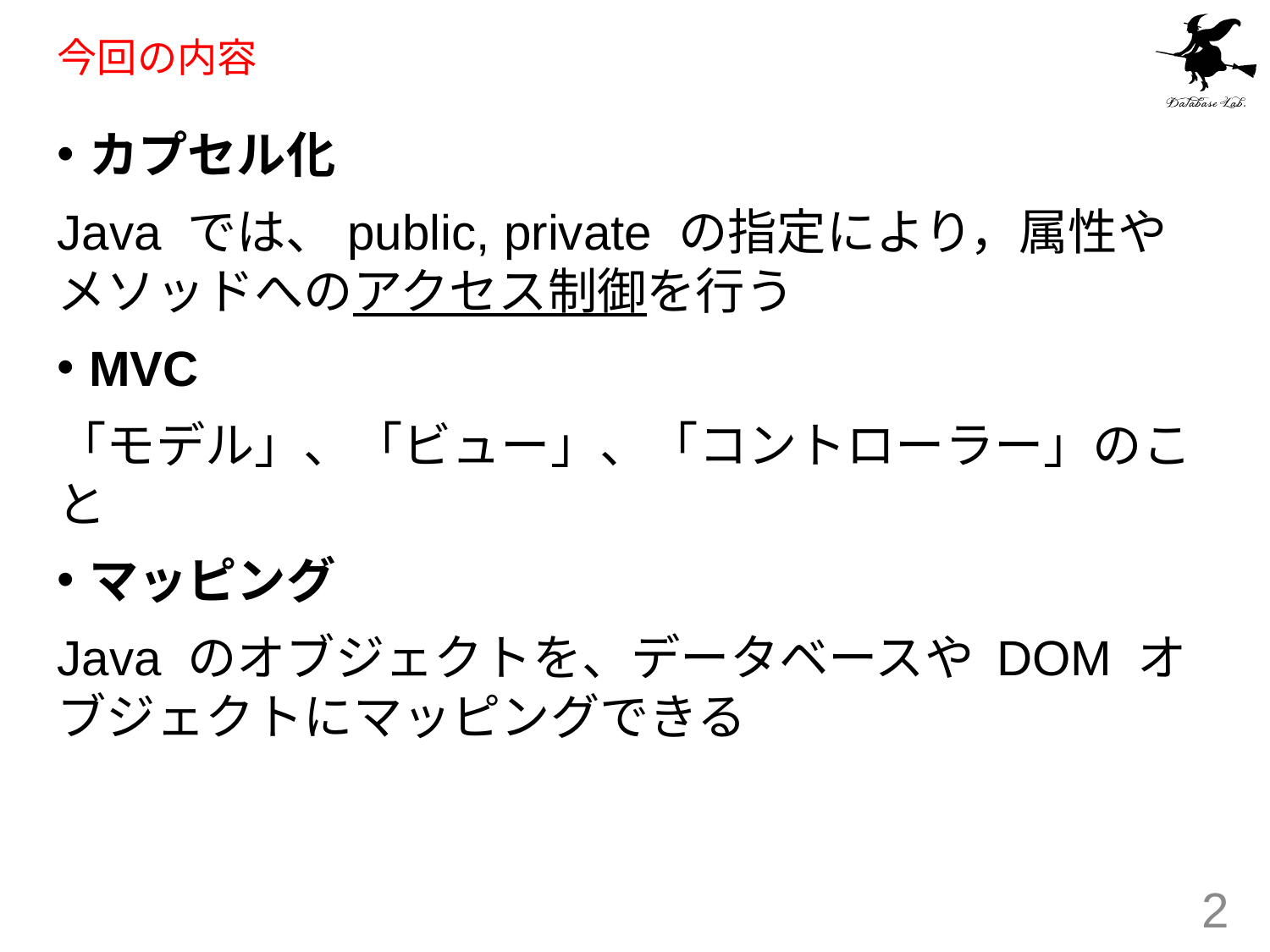

# 今回の内容
カプセル化
Java では、public, private の指定により，属性やメソッドへのアクセス制御を行う
MVC
「モデル」、「ビュー」、「コントローラー」のこと
マッピング
Java のオブジェクトを、データベースや DOM オブジェクトにマッピングできる

2